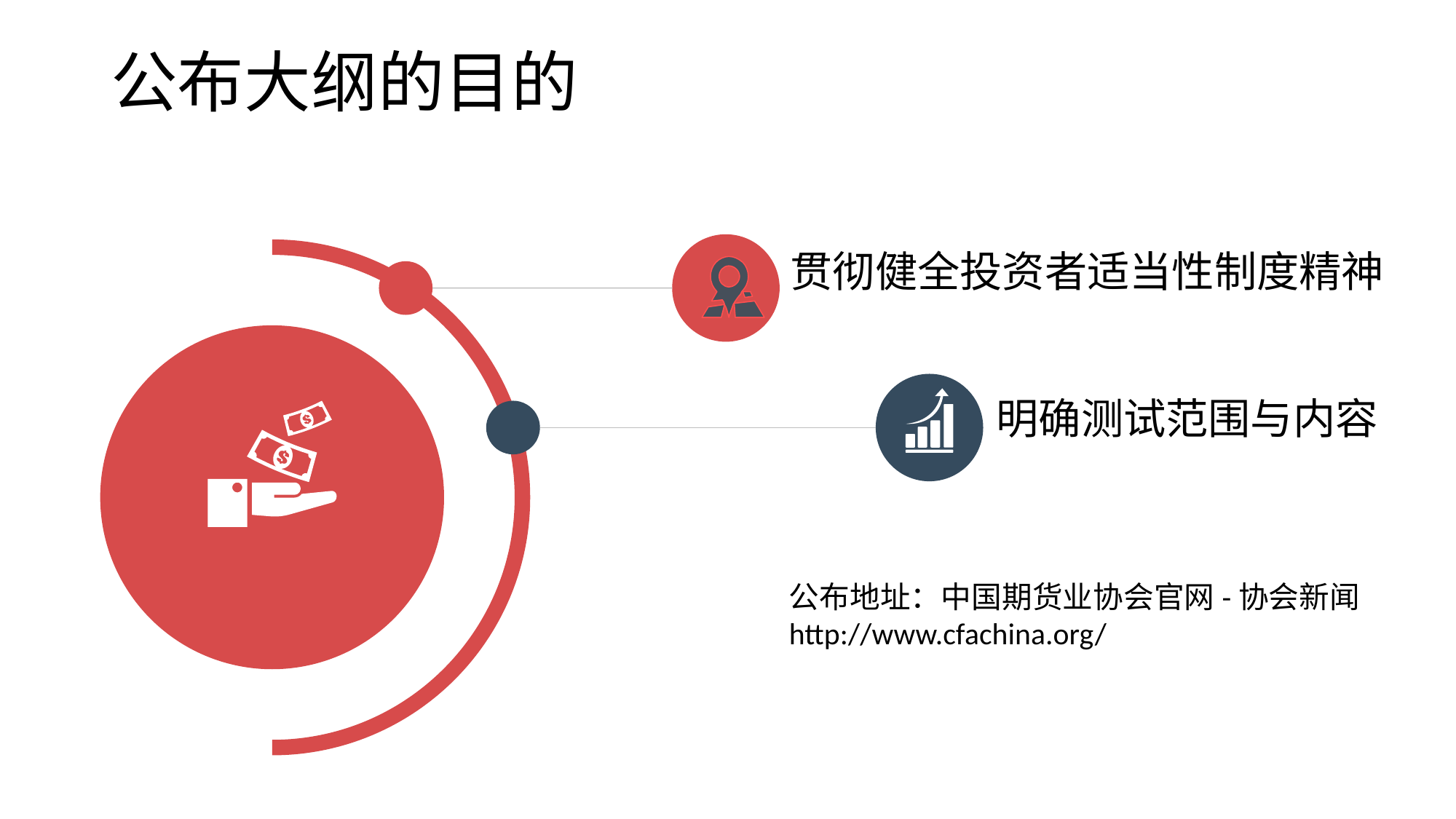

# 公布大纲的目的
贯彻健全投资者适当性制度精神

明确测试范围与内容

公布地址：中国期货业协会官网-协会新闻
http://www.cfachina.org/